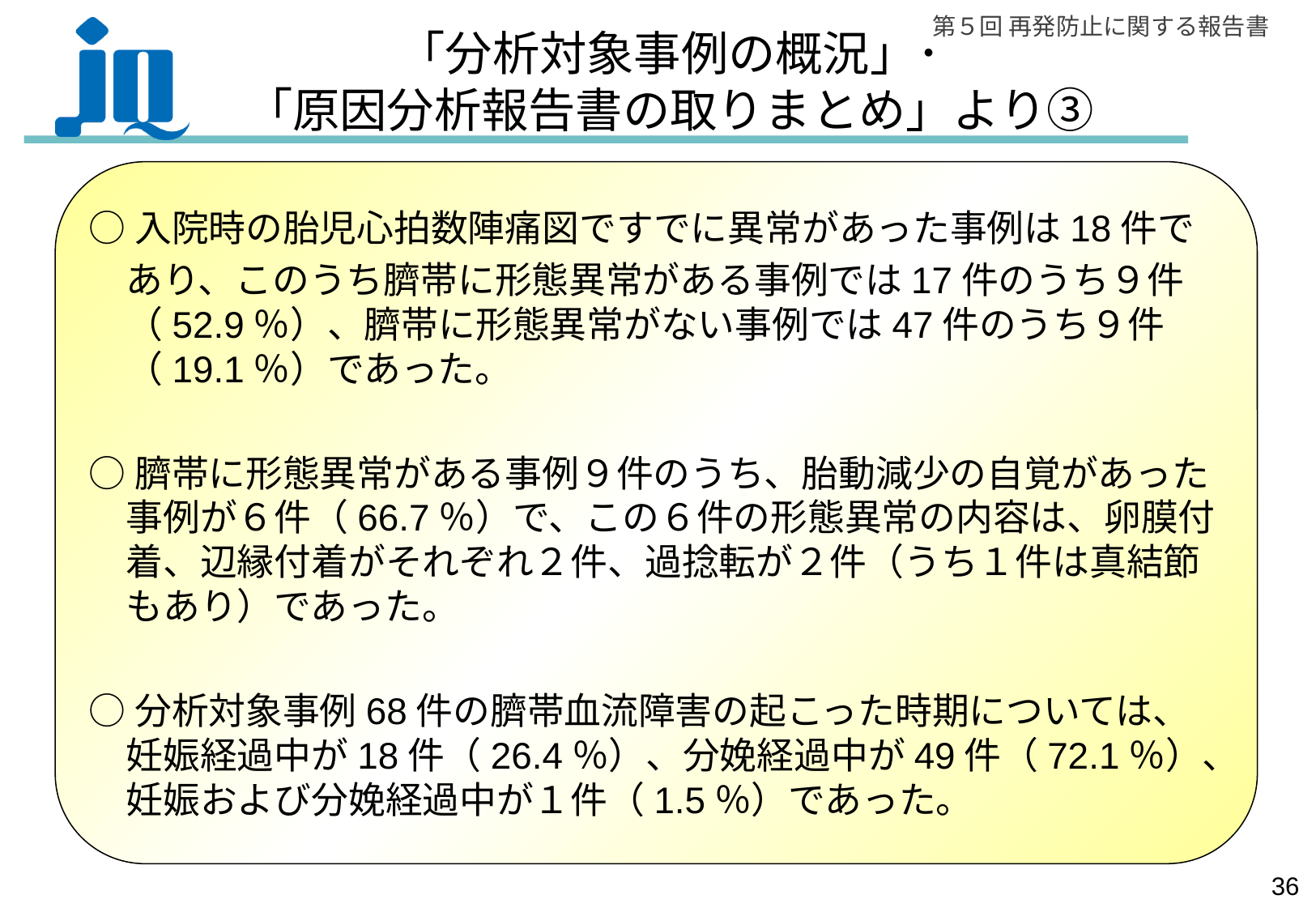

# 「分析対象事例の概況」･ 「原因分析報告書の取りまとめ」より③
○入院時の胎児心拍数陣痛図ですでに異常があった事例は18件で
　あり、このうち臍帯に形態異常がある事例では17件のうち９件（52.9％）、臍帯に形態異常がない事例では47件のうち９件（19.1％）であった。

○臍帯に形態異常がある事例９件のうち、胎動減少の自覚があった事例が６件（66.7％）で、この６件の形態異常の内容は、卵膜付着、辺縁付着がそれぞれ２件、過捻転が２件（うち１件は真結節もあり）であった。

○分析対象事例68件の臍帯血流障害の起こった時期については、妊娠経過中が18件（26.4％）、分娩経過中が49件（72.1％）、妊娠および分娩経過中が１件（1.5％）であった。
36